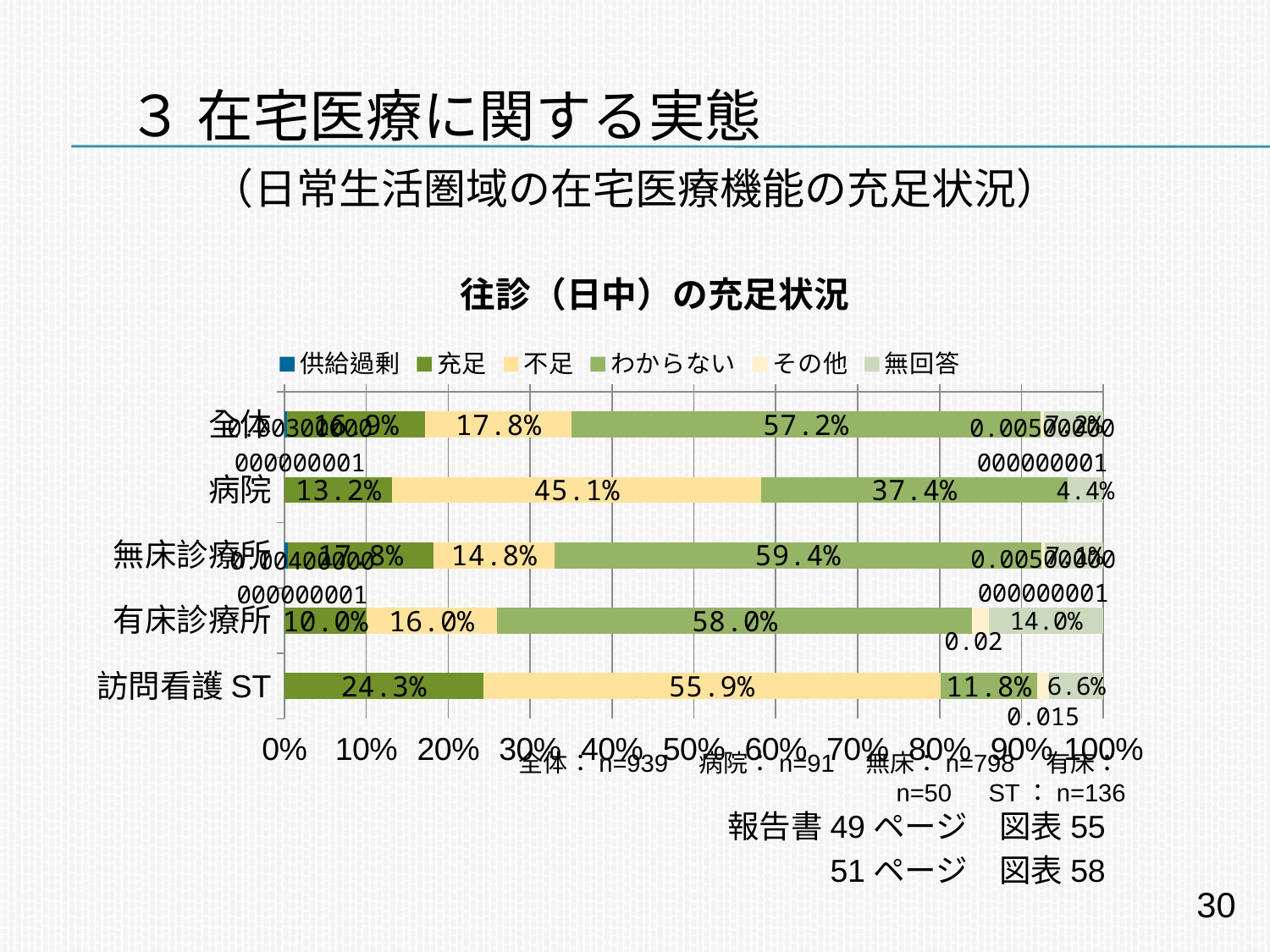

# ３ 在宅医療に関する実態
（日常生活圏域の在宅医療機能の充足状況）
往診（日中）の充足状況

### Chart

| Category | 供給過剰 | 充足 | 不足 | わからない | その他 | 無回答 |
|---|---|---|---|---|---|---|
| 全体 | 0.0030000000000000053 | 0.169 | 0.1780000000000002 | 0.572 | 0.00500000000000001 | 0.072 |
| 病院 | None | 0.132 | 0.451 | 0.3740000000000006 | None | 0.044 |
| 無床診療所 | 0.00400000000000001 | 0.1780000000000002 | 0.14800000000000021 | 0.594 | 0.00500000000000001 | 0.071 |
| 有床診療所 | None | 0.1 | 0.16 | 0.5800000000000001 | 0.02000000000000001 | 0.14 |
| 訪問看護ST | None | 0.24300000000000024 | 0.559 | 0.11799999999999998 | 0.014999999999999998 | 0.066 |
全体：n=939　病院：n=91　無床：n=798　有床：n=50　ST：n=136
報告書49ページ　図表55
　　　51ページ　図表58
30